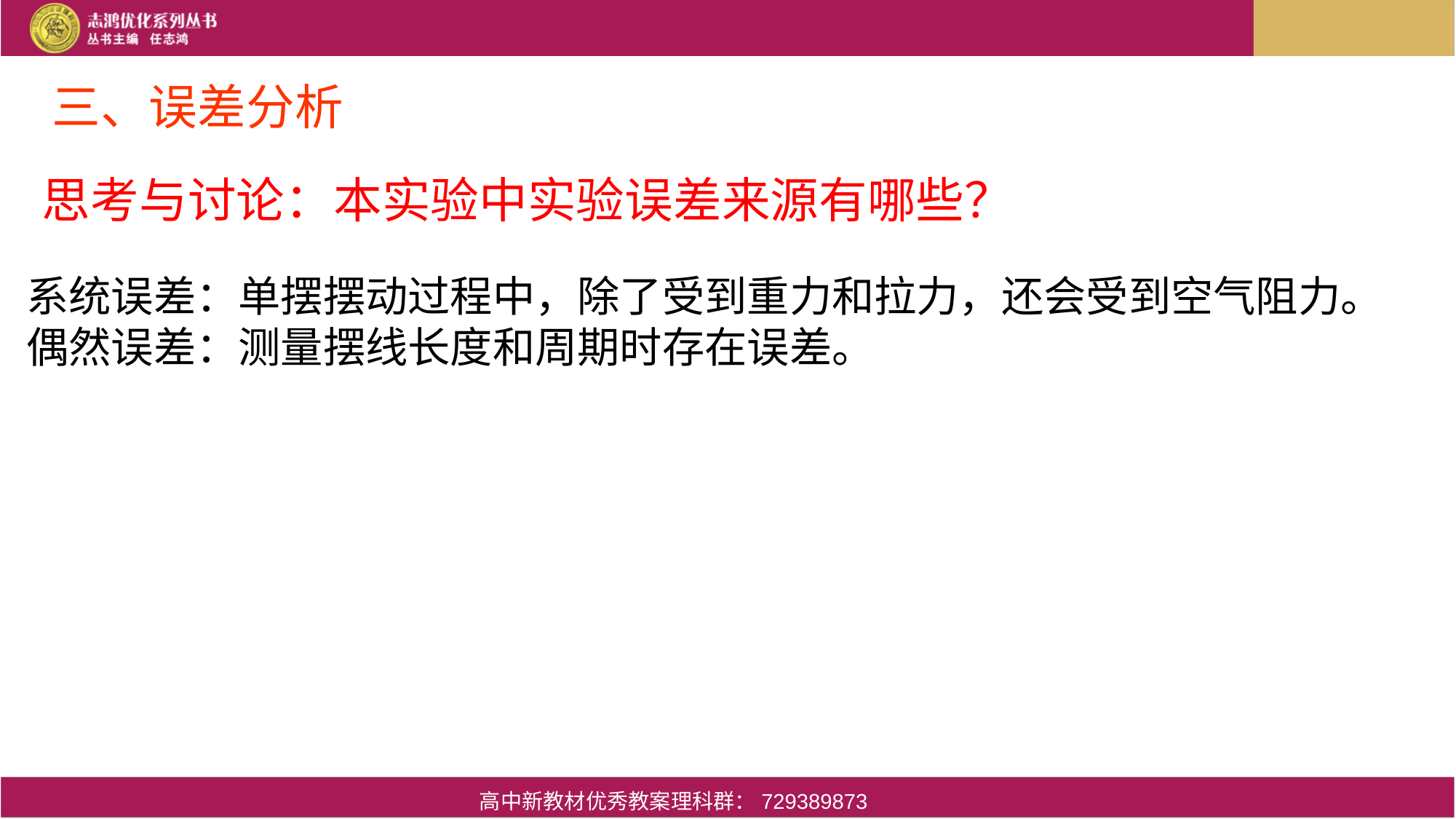

三、误差分析
# 思考与讨论：本实验中实验误差来源有哪些？
系统误差：单摆摆动过程中，除了受到重力和拉力，还会受到空气阻力。
偶然误差：测量摆线长度和周期时存在误差。